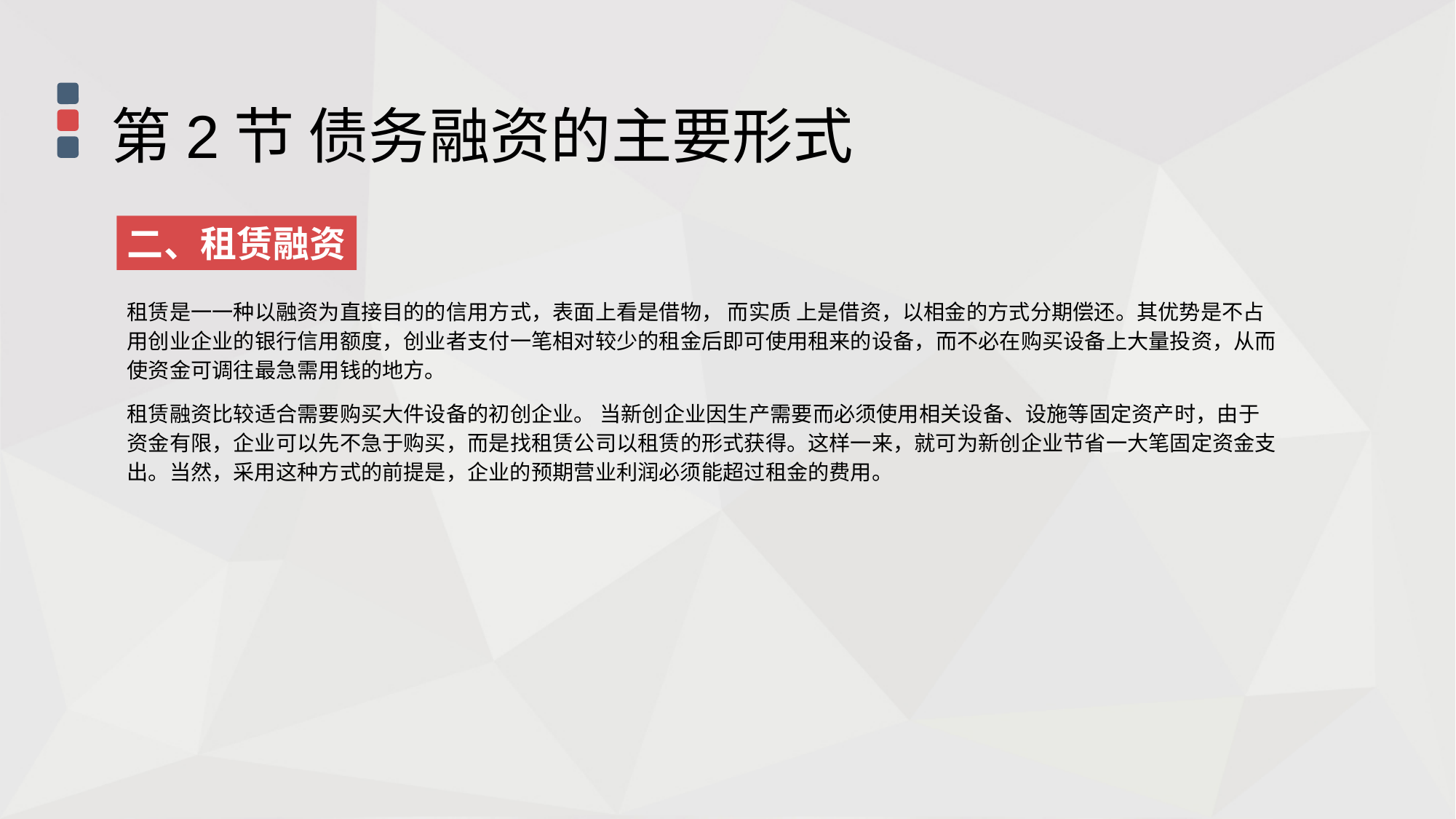

第2节 债务融资的主要形式
二、租赁融资
租赁是一一种以融资为直接目的的信用方式，表面上看是借物， 而实质 上是借资，以相金的方式分期偿还。其优势是不占用创业企业的银行信用额度，创业者支付一笔相对较少的租金后即可使用租来的设备，而不必在购买设备上大量投资，从而使资金可调往最急需用钱的地方。
租赁融资比较适合需要购买大件设备的初创企业。 当新创企业因生产需要而必须使用相关设备、设施等固定资产时，由于资金有限，企业可以先不急于购买，而是找租赁公司以租赁的形式获得。这样一来，就可为新创企业节省一大笔固定资金支出。当然，采用这种方式的前提是，企业的预期营业利润必须能超过租金的费用。